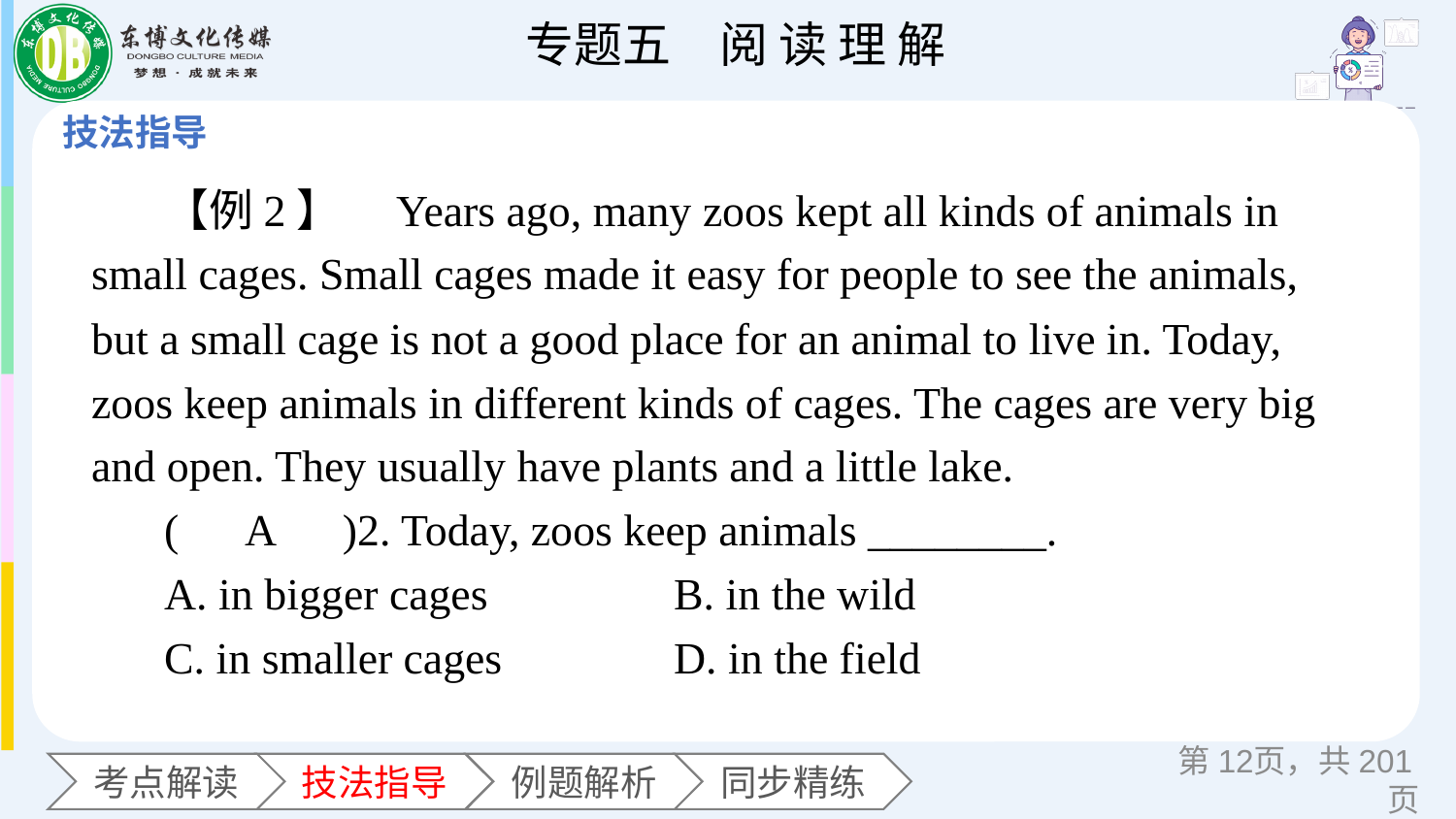

【例2】　Years ago, many zoos kept all kinds of animals in small cages. Small cages made it easy for people to see the animals, but a small cage is not a good place for an animal to live in. Today, zoos keep animals in different kinds of cages. The cages are very big and open. They usually have plants and a little lake.
(　A　)2. Today, zoos keep animals ________.
A. in bigger cages    	B. in the wild
C. in smaller cages    	D. in the field
第12页，共201页